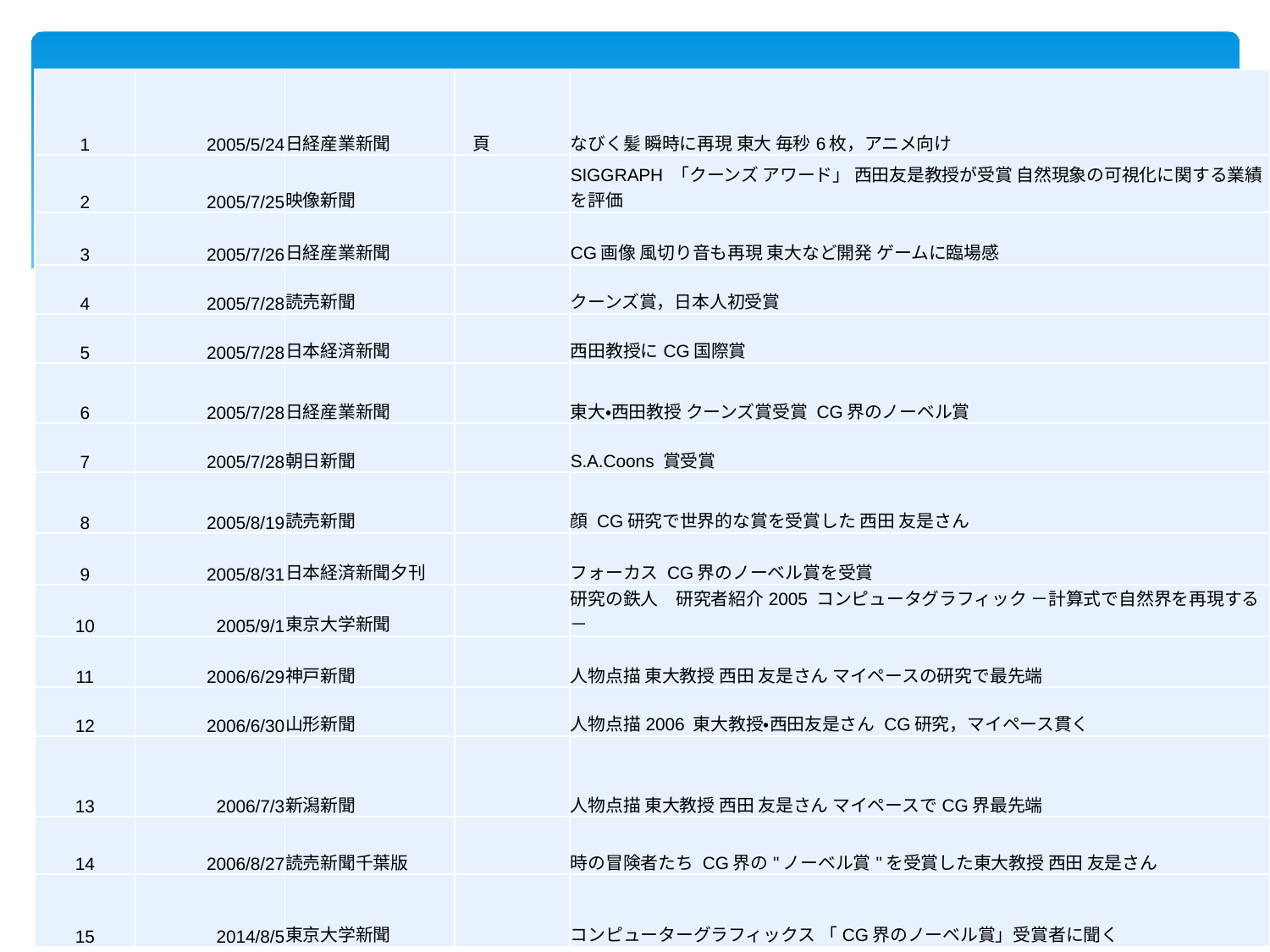

#
| 1 | 2005/5/24 | 日経産業新聞 | 頁 | なびく髪 瞬時に再現 東大 毎秒6枚，アニメ向け |
| --- | --- | --- | --- | --- |
| 2 | 2005/7/25 | 映像新聞 |  | SIGGRAPH 「クーンズ アワード」 西田友是教授が受賞 自然現象の可視化に関する業績を評価 |
| 3 | 2005/7/26 | 日経産業新聞 |  | CG画像 風切り音も再現 東大など開発 ゲームに臨場感 |
| 4 | 2005/7/28 | 読売新聞 |  | クーンズ賞，日本人初受賞 |
| 5 | 2005/7/28 | 日本経済新聞 |  | 西田教授にCG国際賞 |
| 6 | 2005/7/28 | 日経産業新聞 |  | 東大・西田教授 クーンズ賞受賞 CG界のノーベル賞 |
| 7 | 2005/7/28 | 朝日新聞 |  | S.A.Coons 賞受賞 |
| 8 | 2005/8/19 | 読売新聞 |  | 顔 CG研究で世界的な賞を受賞した 西田 友是さん |
| 9 | 2005/8/31 | 日本経済新聞夕刊 |  | フォーカス CG界のノーベル賞を受賞 |
| 10 | 2005/9/1 | 東京大学新聞 |  | 研究の鉄人　研究者紹介2005 コンピュータグラフィック －計算式で自然界を再現する－ |
| 11 | 2006/6/29 | 神戸新聞 |  | 人物点描 東大教授 西田 友是さん マイペースの研究で最先端 |
| 12 | 2006/6/30 | 山形新聞 |  | 人物点描2006 東大教授・西田友是さん CG研究，マイペース貫く |
| 13 | 2006/7/3 | 新潟新聞 |  | 人物点描 東大教授 西田 友是さん マイペースでCG界最先端 |
| 14 | 2006/8/27 | 読売新聞千葉版 |  | 時の冒険者たち CG界の"ノーベル賞"を受賞した東大教授 西田 友是さん |
| 15 | 2014/8/5 | 東京大学新聞 |  | コンピューターグラフィックス 「CG界のノーベル賞」受賞者に聞く |